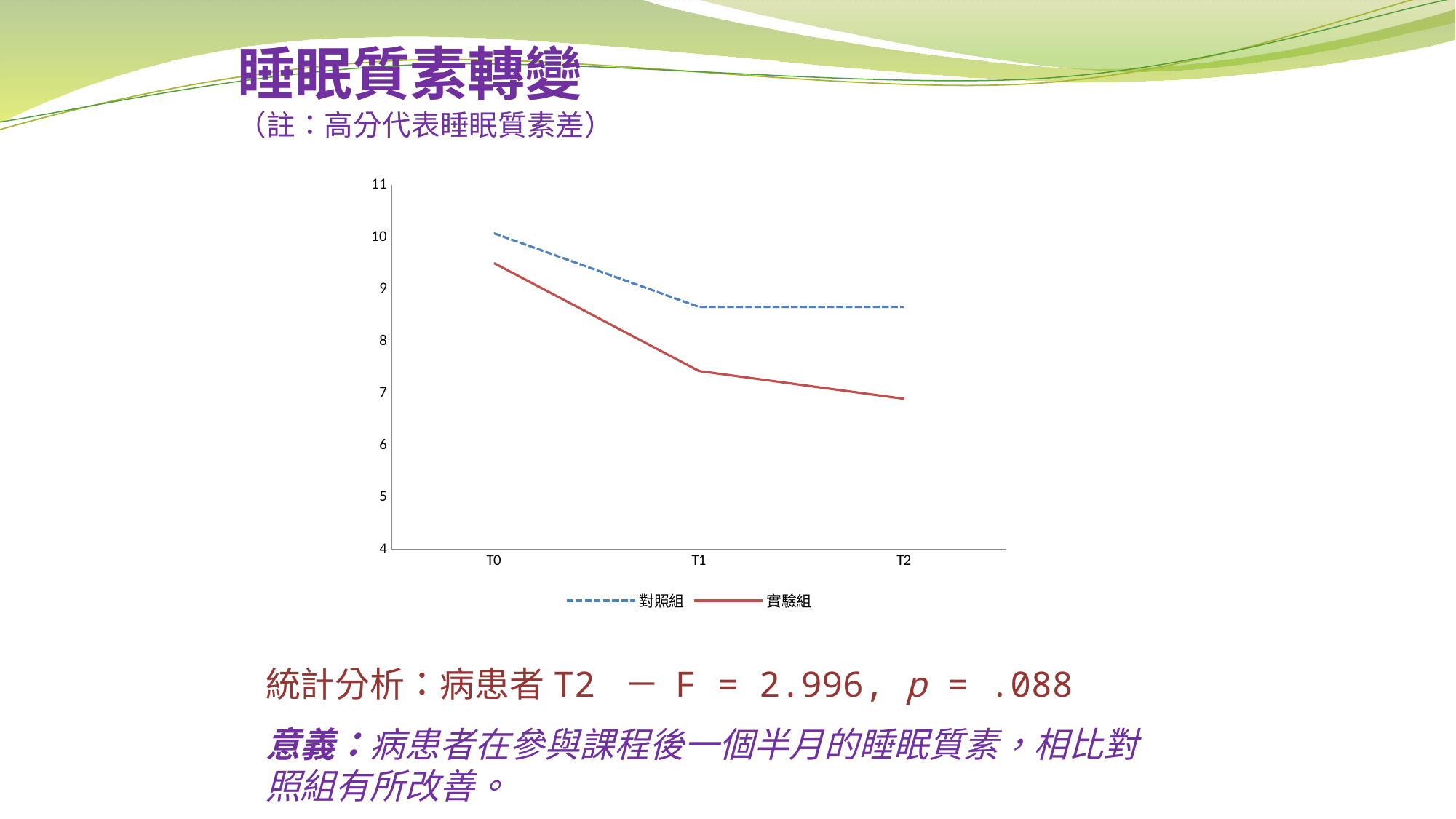

# 睡眠質素轉變 （註：高分代表睡眠質素差）

### Chart

| Category | 對照組 | 實驗組 |
|---|---|---|
| T0 | 10.07317073170732 | 9.500000000000002 |
| T1 | 8.658536585365875 | 7.428571428571428 |
| T2 | 8.658536585365871 | 6.892857142857141 |
統計分析：病患者T2 － F = 2.996, p = .088

意義：病患者在參與課程後一個半月的睡眠質素，相比對照組有所改善。